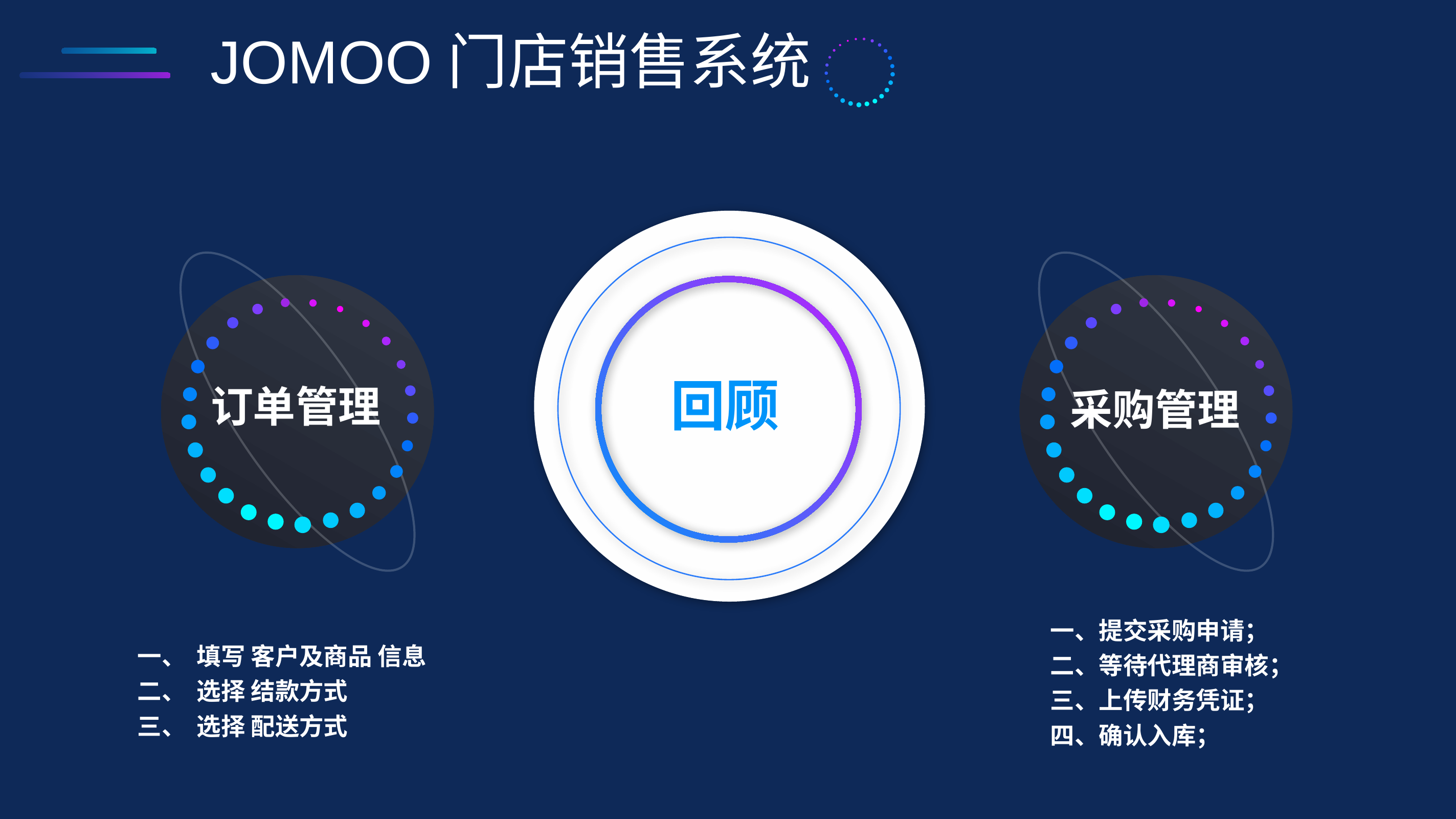

JOMOO门店销售系统

回顾
订单管理
采购管理
一、提交采购申请；
二、等待代理商审核；
三、上传财务凭证；
四、确认入库；
一、  填写 客户及商品 信息
二、  选择 结款方式
三、  选择 配送方式